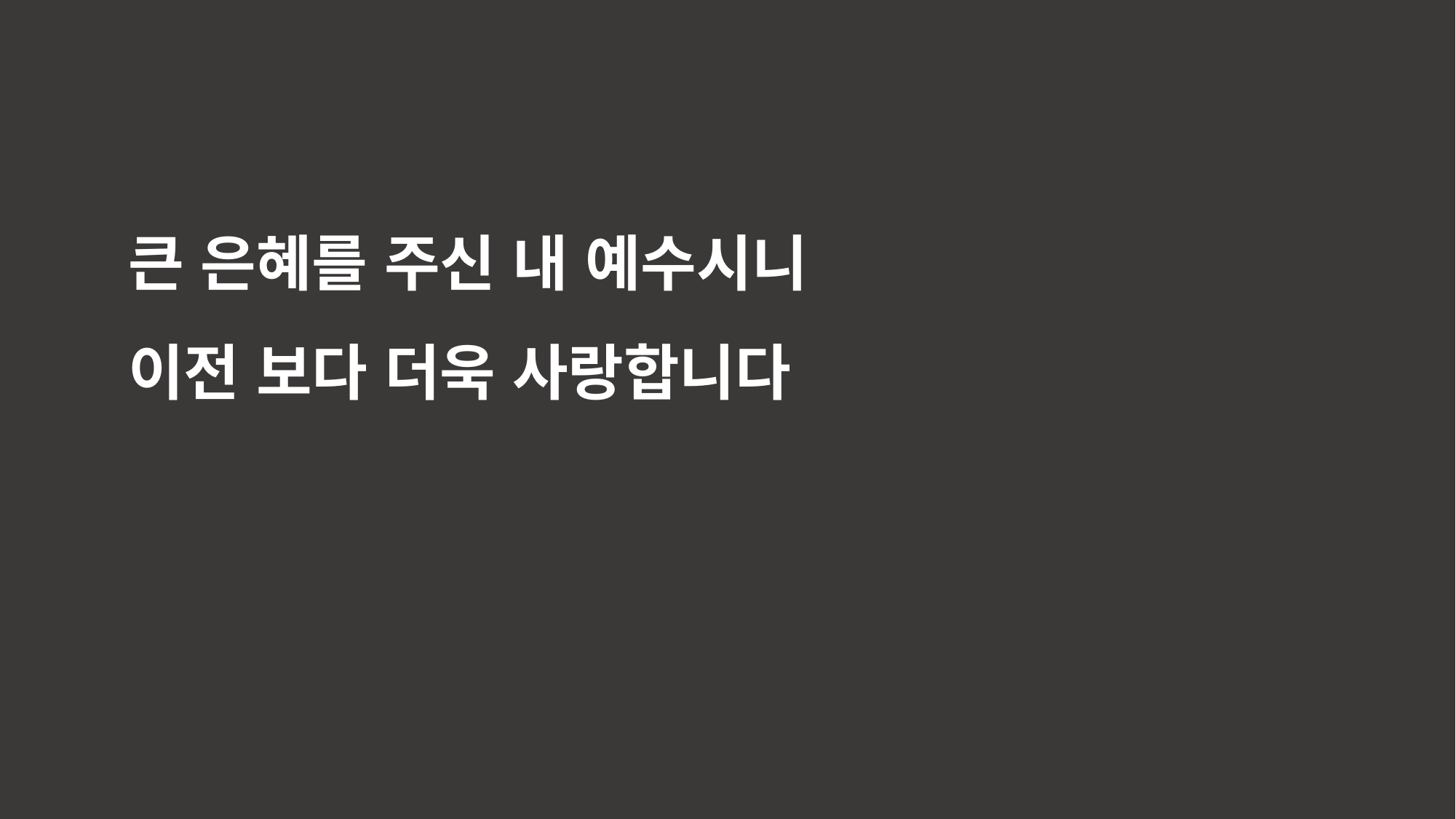

큰 은혜를 주신 내 예수시니
이전 보다 더욱 사랑합니다